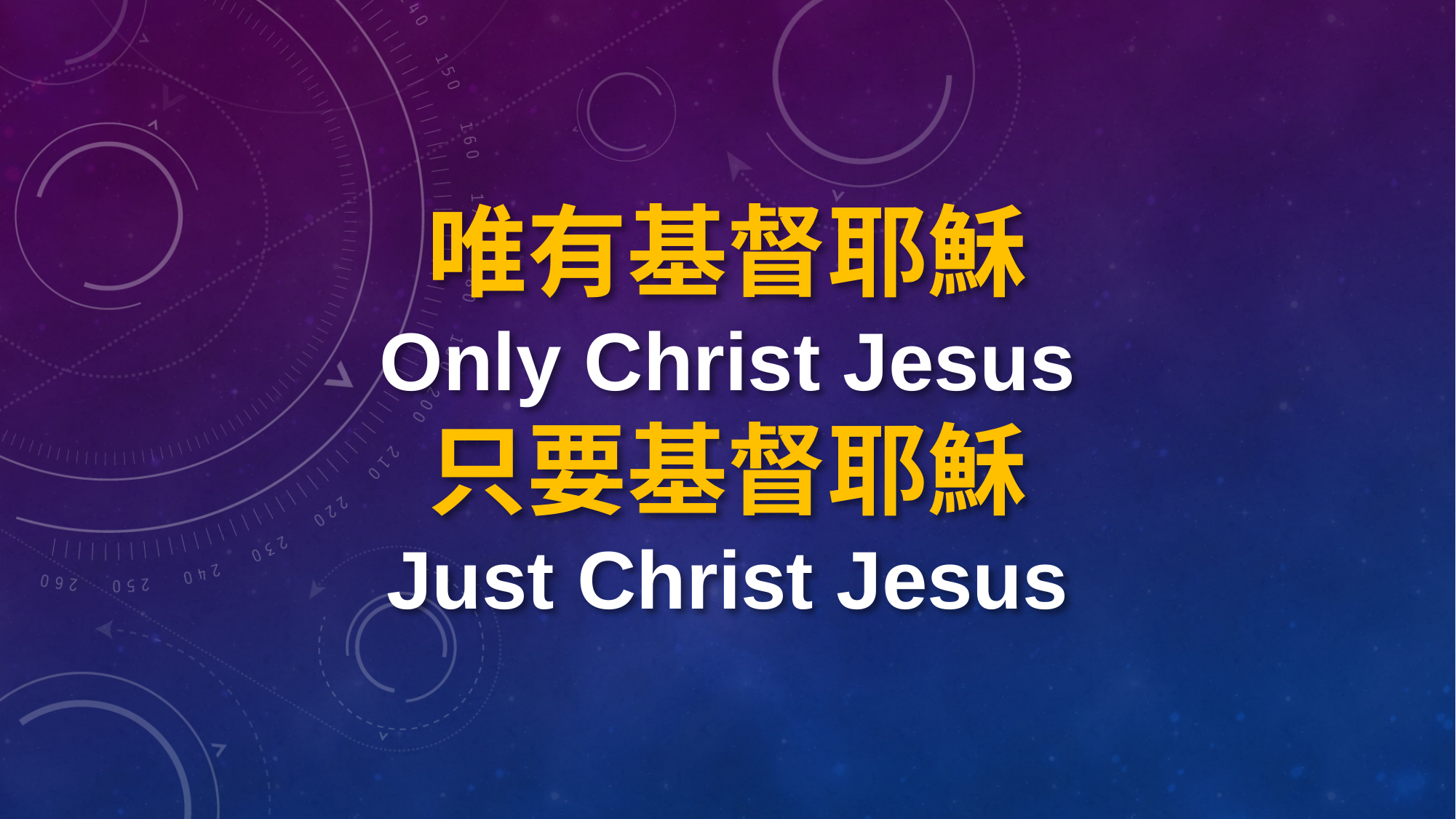

唯有基督耶穌
Only Christ Jesus
只要基督耶穌
Just Christ Jesus